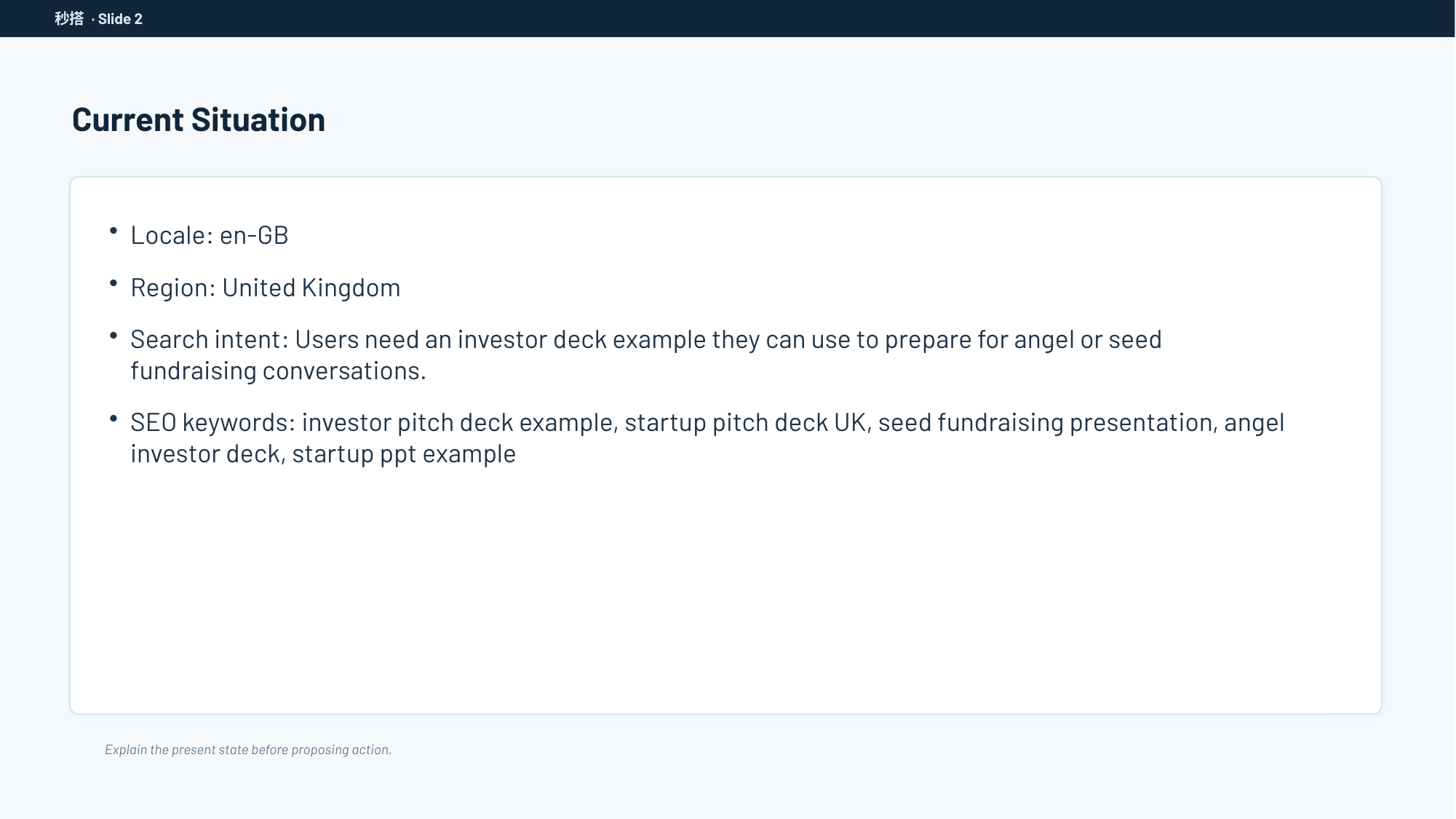

秒搭 · Slide 2
Current Situation

Locale: en-GB
Region: United Kingdom
Search intent: Users need an investor deck example they can use to prepare for angel or seed fundraising conversations.
SEO keywords: investor pitch deck example, startup pitch deck UK, seed fundraising presentation, angel investor deck, startup ppt example
Explain the present state before proposing action.